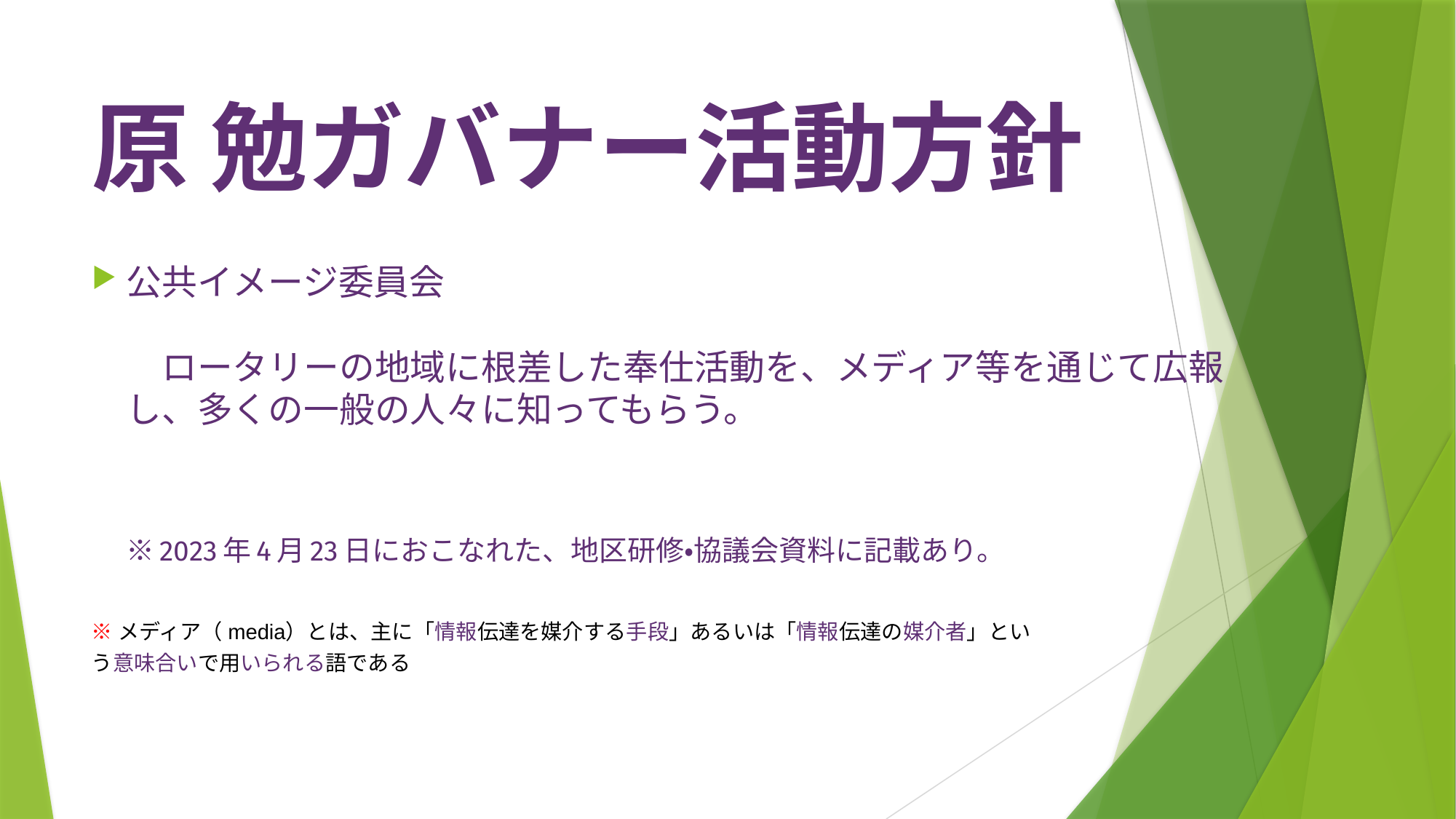

# 原 勉ガバナー活動方針
公共イメージ委員会
　ロータリーの地域に根差した奉仕活動を、メディア等を通じて広報し、多くの一般の人々に知ってもらう。
※2023年4月23日におこなれた、地区研修・協議会資料に記載あり。
※メディア（media）とは、主に「情報伝達を媒介する手段」あるいは「情報伝達の媒介者」という意味合いで用いられる語である